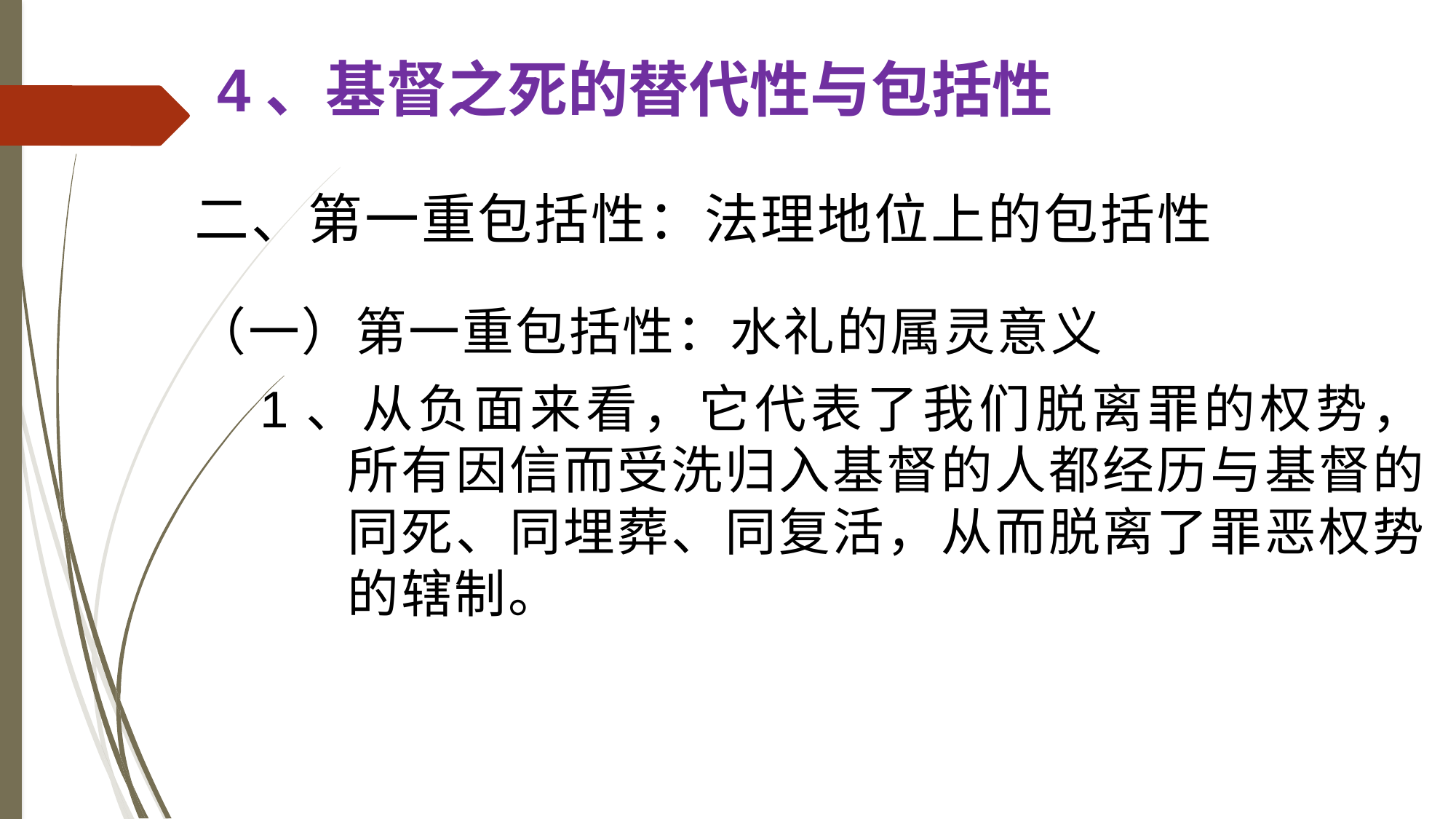

# 4、基督之死的替代性与包括性
二、第一重包括性：法理地位上的包括性

（一）第一重包括性：水礼的属灵意义
1、从负面来看，它代表了我们脱离罪的权势，所有因信而受洗归入基督的人都经历与基督的同死、同埋葬、同复活，从而脱离了罪恶权势的辖制。